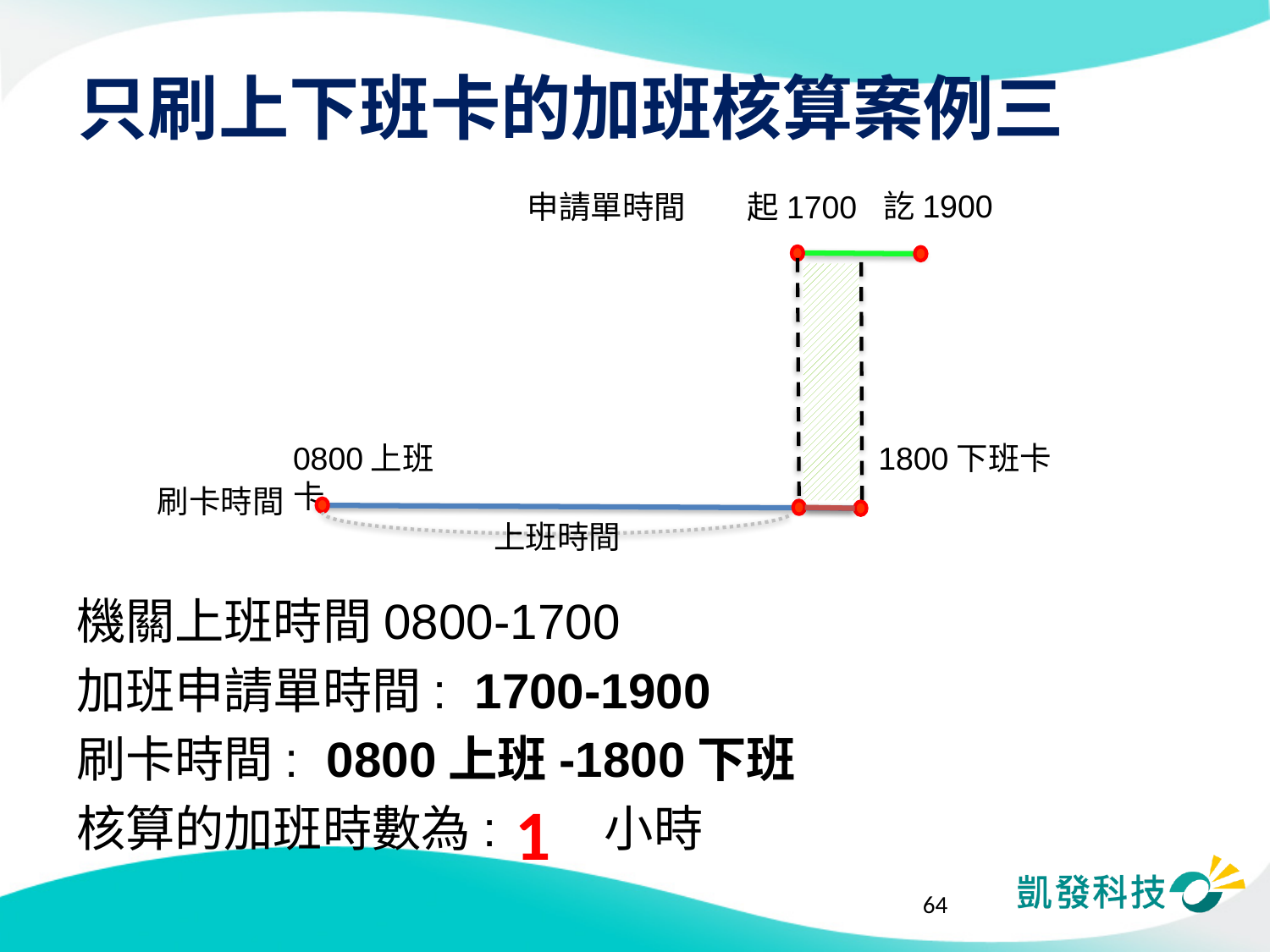

# 只刷上下班卡的加班核算案例三
訖1900
起1700

申請單時間

0800上班卡
1800下班卡

刷卡時間

上班時間
機關上班時間0800-1700
加班申請單時間:  1700-1900
刷卡時間:  0800上班-1800下班
核算的加班時數為:       小時
1
64